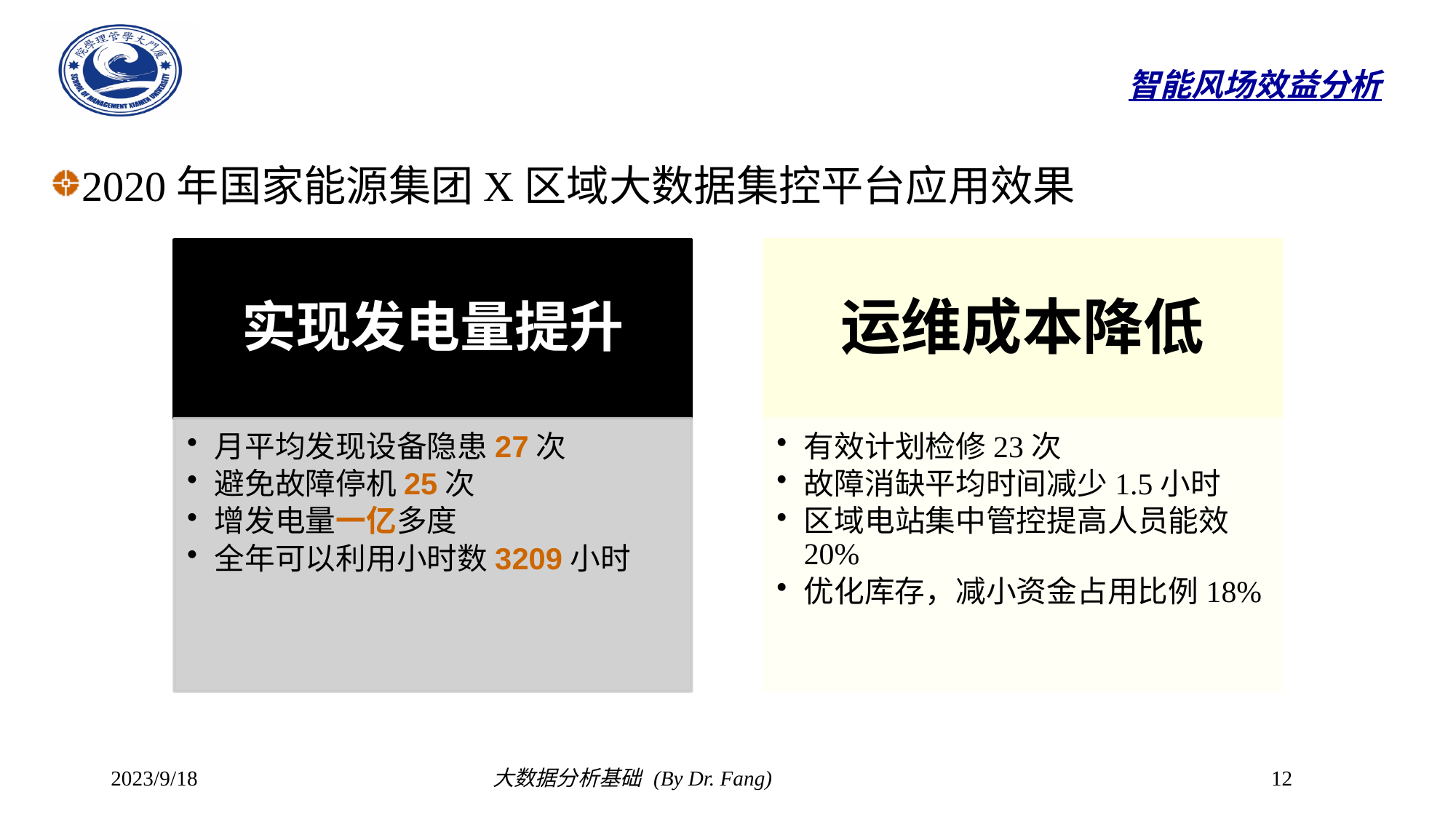

# 智能风场效益分析
2020年国家能源集团X区域大数据集控平台应用效果

实现发电量提升
月平均发现设备隐患27次
避免故障停机25次
增发电量一亿多度
全年可以利用小时数3209小时
运维成本降低
有效计划检修23次
故障消缺平均时间减少1.5小时
区域电站集中管控提高人员能效20%
优化库存，减小资金占用比例18%
2023/9/18
大数据分析基础 (By Dr. Fang)
12